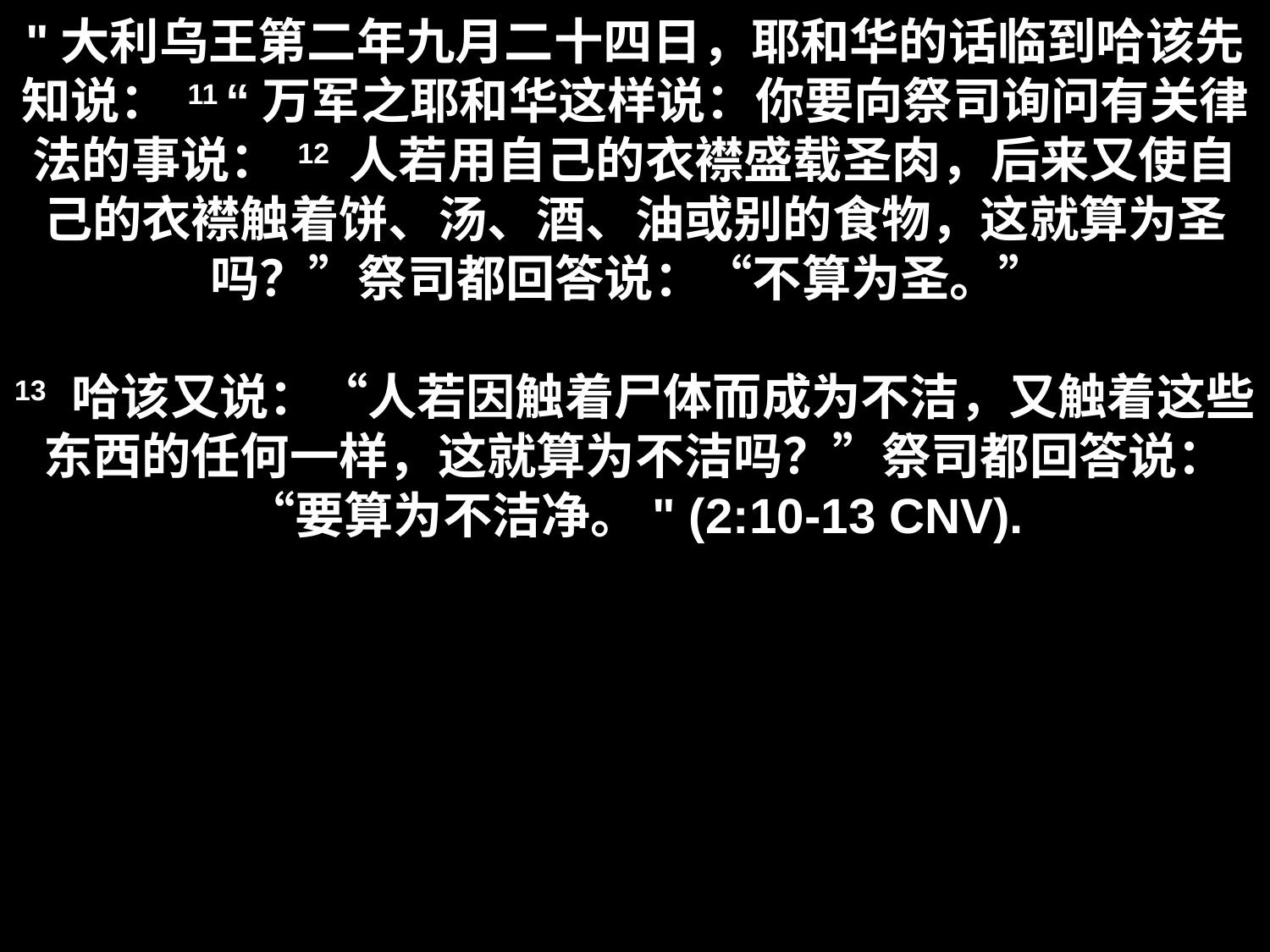

# "大利乌王第二年九月二十四日，耶和华的话临到哈该先知说： 11 “万军之耶和华这样说：你要向祭司询问有关律法的事说： 12 人若用自己的衣襟盛载圣肉，后来又使自己的衣襟触着饼、汤、酒、油或别的食物，这就算为圣吗？”祭司都回答说：“不算为圣。” 13 哈该又说：“人若因触着尸体而成为不洁，又触着这些东西的任何一样，这就算为不洁吗？”祭司都回答说：“要算为不洁净。" (2:10-13 CNV).